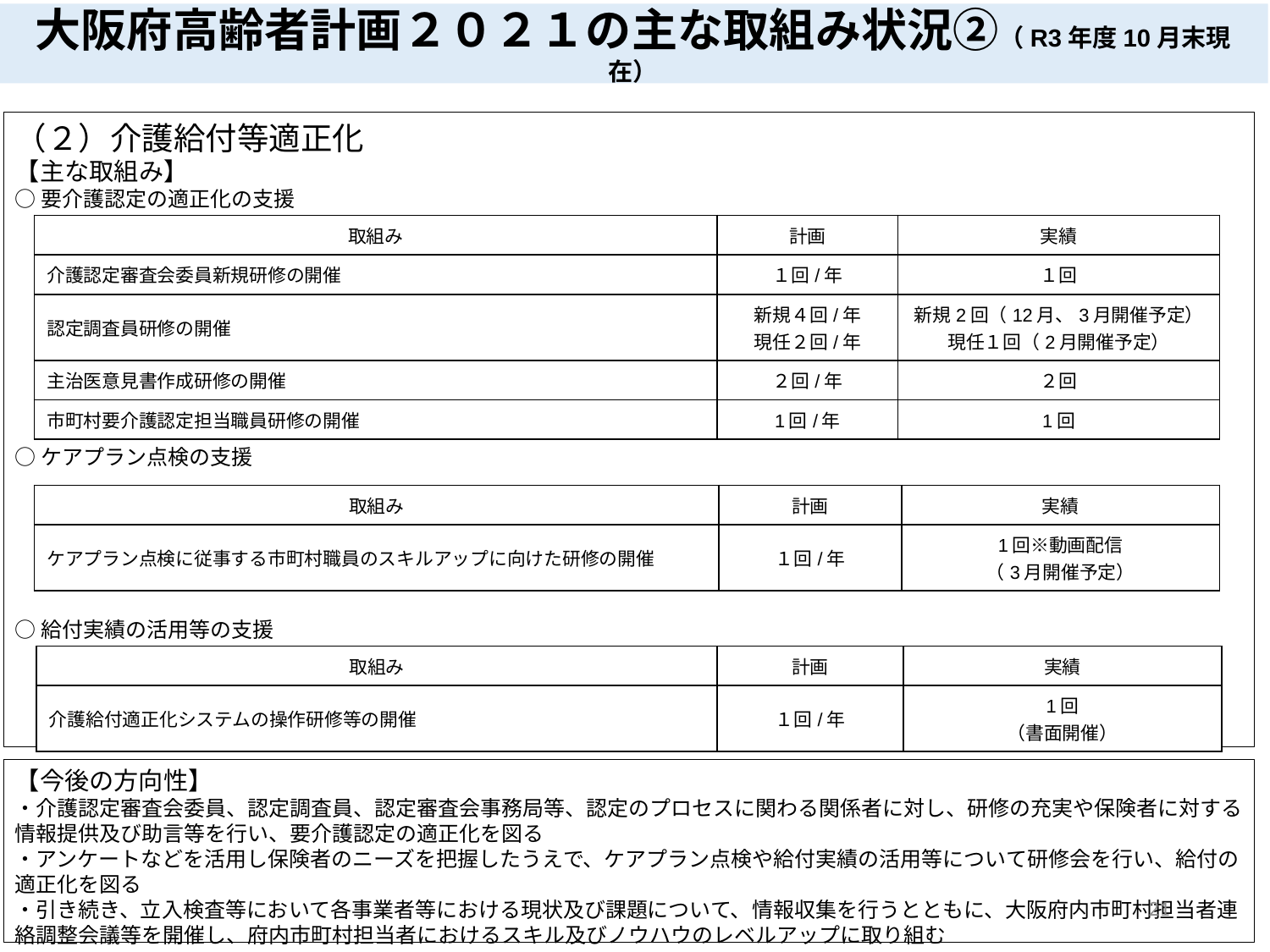

大阪府高齢者計画２０２１の主な取組み状況②（R3年度10月末現在）
（２）介護給付等適正化
【主な取組み】
○要介護認定の適正化の支援

○ケアプラン点検の支援

○給付実績の活用等の支援

| 取組み | 計画 | 実績 |
| --- | --- | --- |
| 介護認定審査会委員新規研修の開催 | １回/年 | １回 |
| 認定調査員研修の開催 | 新規４回/年 現任２回/年 | 新規2回（12月、3月開催予定） 現任１回（2月開催予定） |
| 主治医意見書作成研修の開催 | ２回/年 | ２回 |
| 市町村要介護認定担当職員研修の開催 | 1回/年 | 1回 |
| 取組み | 計画 | 実績 |
| --- | --- | --- |
| ケアプラン点検に従事する市町村職員のスキルアップに向けた研修の開催 | １回/年 | 1回※動画配信 （3月開催予定） |
| 取組み | 計画 | 実績 |
| --- | --- | --- |
| 介護給付適正化システムの操作研修等の開催 | １回/年 | 1回 （書面開催） |
【今後の方向性】
・介護認定審査会委員、認定調査員、認定審査会事務局等、認定のプロセスに関わる関係者に対し、研修の充実や保険者に対する情報提供及び助言等を行い、要介護認定の適正化を図る
・アンケートなどを活用し保険者のニーズを把握したうえで、ケアプラン点検や給付実績の活用等について研修会を行い、給付の適正化を図る
・引き続き、立入検査等において各事業者等における現状及び課題について、情報収集を行うとともに、大阪府内市町村担当者連絡調整会議等を開催し、府内市町村担当者におけるスキル及びノウハウのレベルアップに取り組む

21